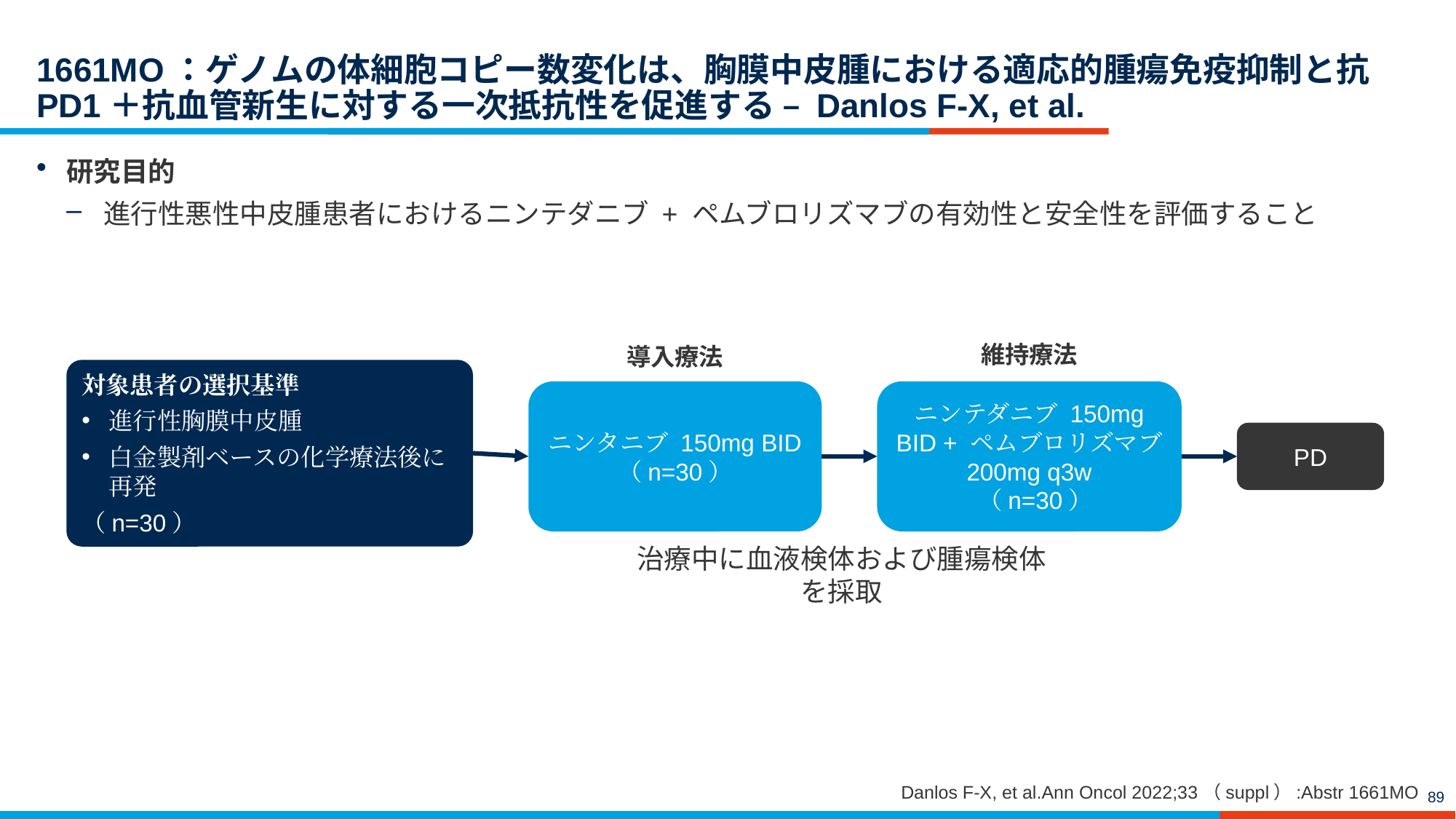

# 1661MO：ゲノムの体細胞コピー数変化は、胸膜中皮腫における適応的腫瘍免疫抑制と抗PD1＋抗血管新生に対する一次抵抗性を促進する – Danlos F-X, et al.
研究目的
進行性悪性中皮腫患者におけるニンテダニブ + ペムブロリズマブの有効性と安全性を評価すること
維持療法
導入療法
対象患者の選択基準
進行性胸膜中皮腫
白金製剤ベースの化学療法後に再発
（n=30）
ニンタニブ 150mg BID
（n=30）
ニンテダニブ 150mg BID + ペムブロリズマブ
200mg q3w
 （n=30）
PD
治療中に血液検体および腫瘍検体を採取
Danlos F-X, et al.Ann Oncol 2022;33（suppl）:Abstr 1661MO